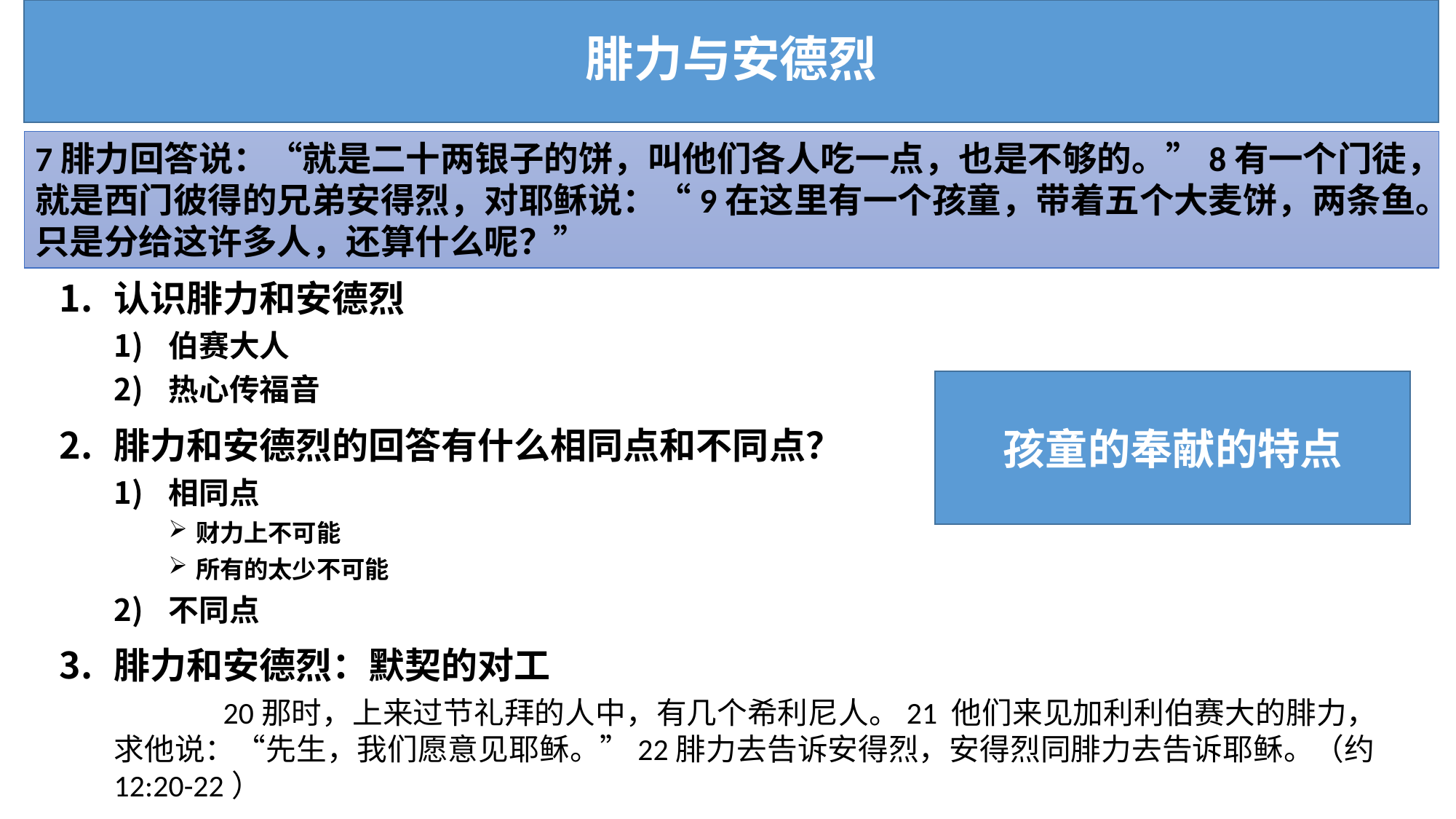

# 腓力与安德烈
7腓力回答说：“就是二十两银子的饼，叫他们各人吃一点，也是不够的。”8有一个门徒，就是西门彼得的兄弟安得烈，对耶稣说：“9在这里有一个孩童，带着五个大麦饼，两条鱼。只是分给这许多人，还算什么呢？”
认识腓力和安德烈
伯赛大人
热心传福音
腓力和安德烈的回答有什么相同点和不同点？
相同点
财力上不可能
所有的太少不可能
不同点
腓力和安德烈：默契的对工
 	20那时，上来过节礼拜的人中，有几个希利尼人。21 他们来见加利利伯赛大的腓力，求他说：“先生，我们愿意见耶稣。”22腓力去告诉安得烈，安得烈同腓力去告诉耶稣。（约12:20-22）

孩童的奉献的特点